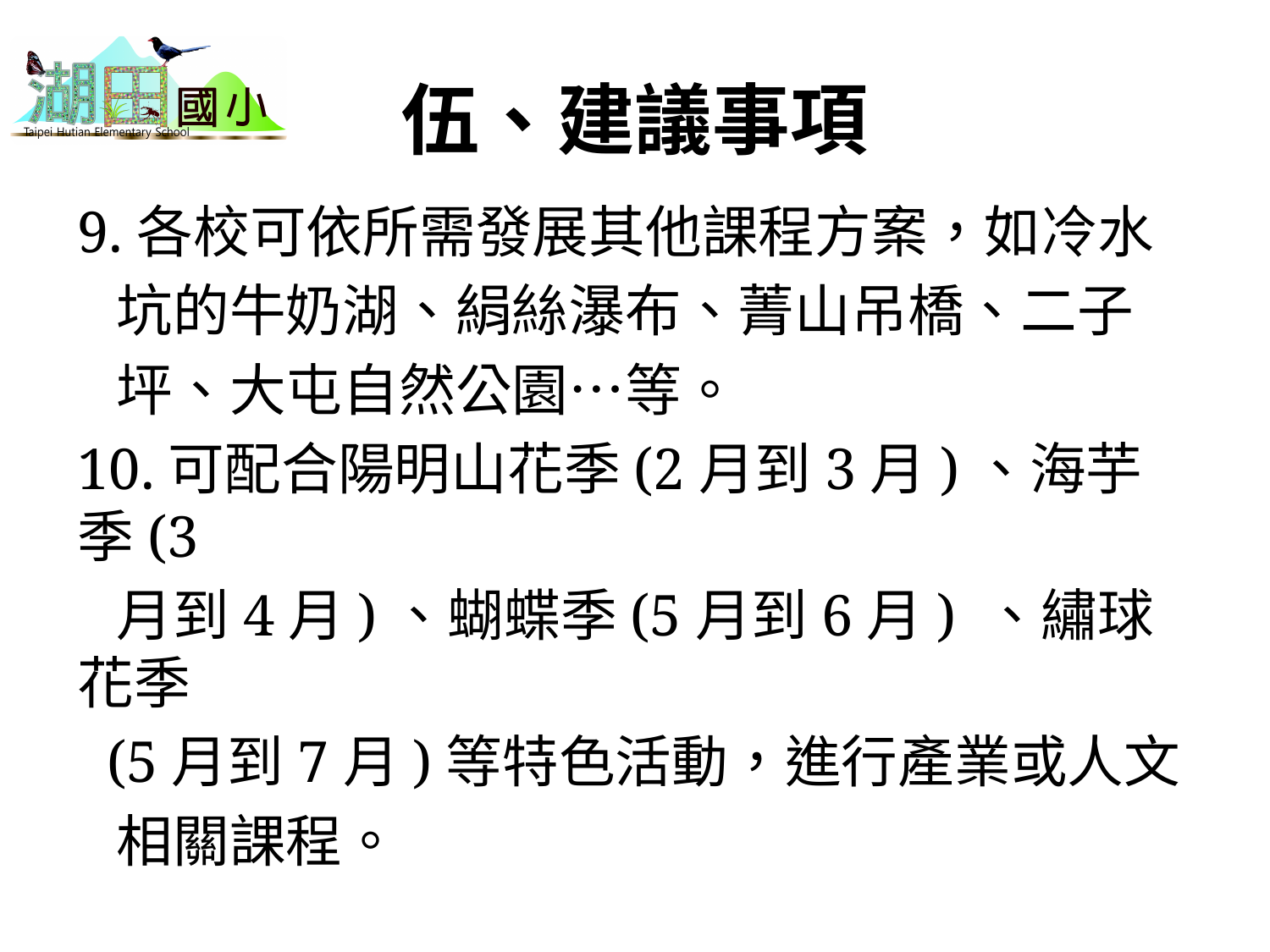

# 伍、建議事項
9.各校可依所需發展其他課程方案，如冷水
  坑的牛奶湖、絹絲瀑布、菁山吊橋、二子
  坪、大屯自然公園…等。
10.可配合陽明山花季(2月到3月)、海芋季(3
  月到4月)、蝴蝶季(5月到6月) 、繡球花季
  (5月到7月)等特色活動，進行產業或人文
  相關課程。